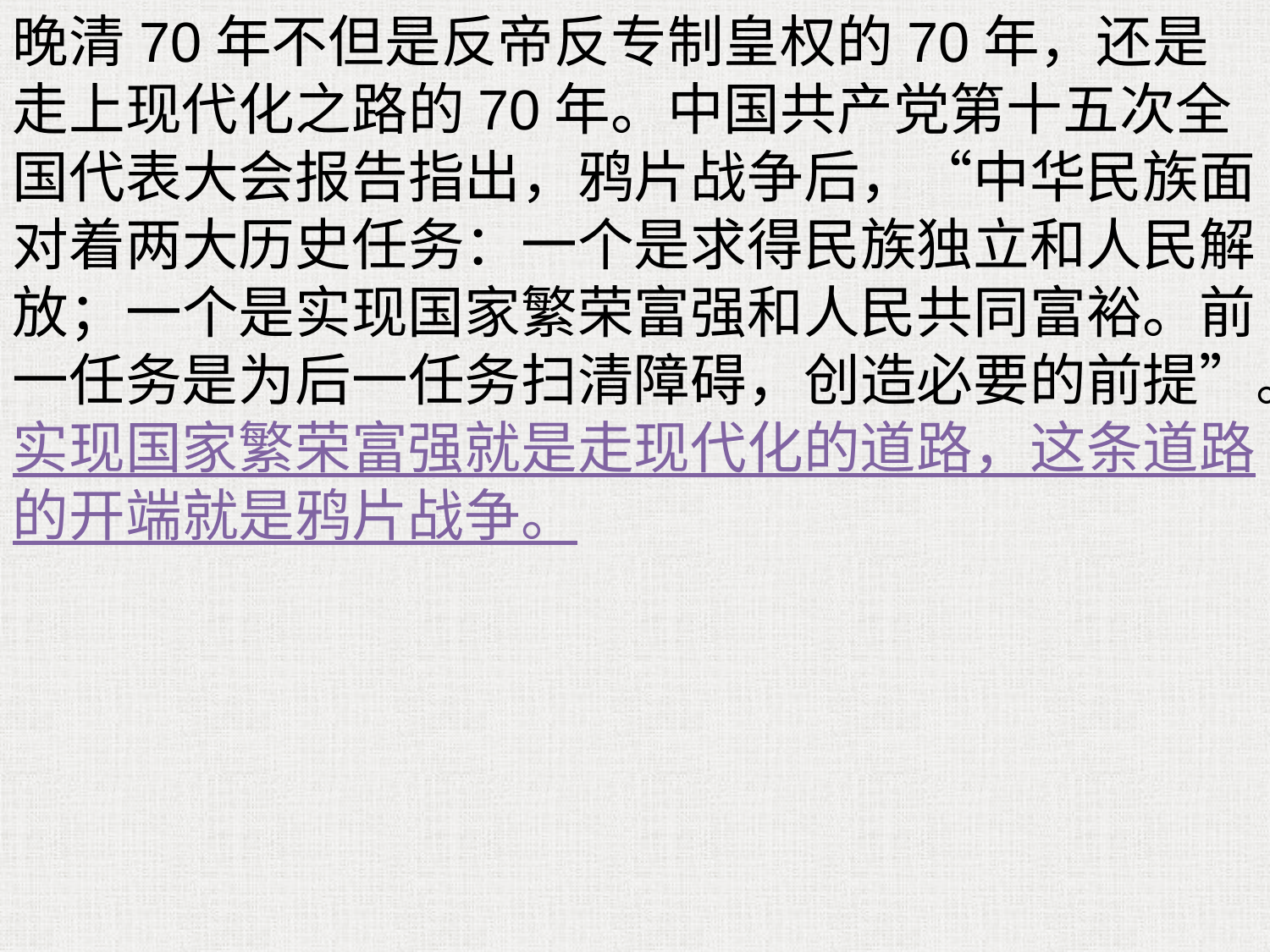

晚清70年不但是反帝反专制皇权的70年，还是走上现代化之路的70年。中国共产党第十五次全国代表大会报告指出，鸦片战争后，“中华民族面对着两大历史任务：一个是求得民族独立和人民解放；一个是实现国家繁荣富强和人民共同富裕。前一任务是为后一任务扫清障碍，创造必要的前提”。实现国家繁荣富强就是走现代化的道路，这条道路的开端就是鸦片战争。